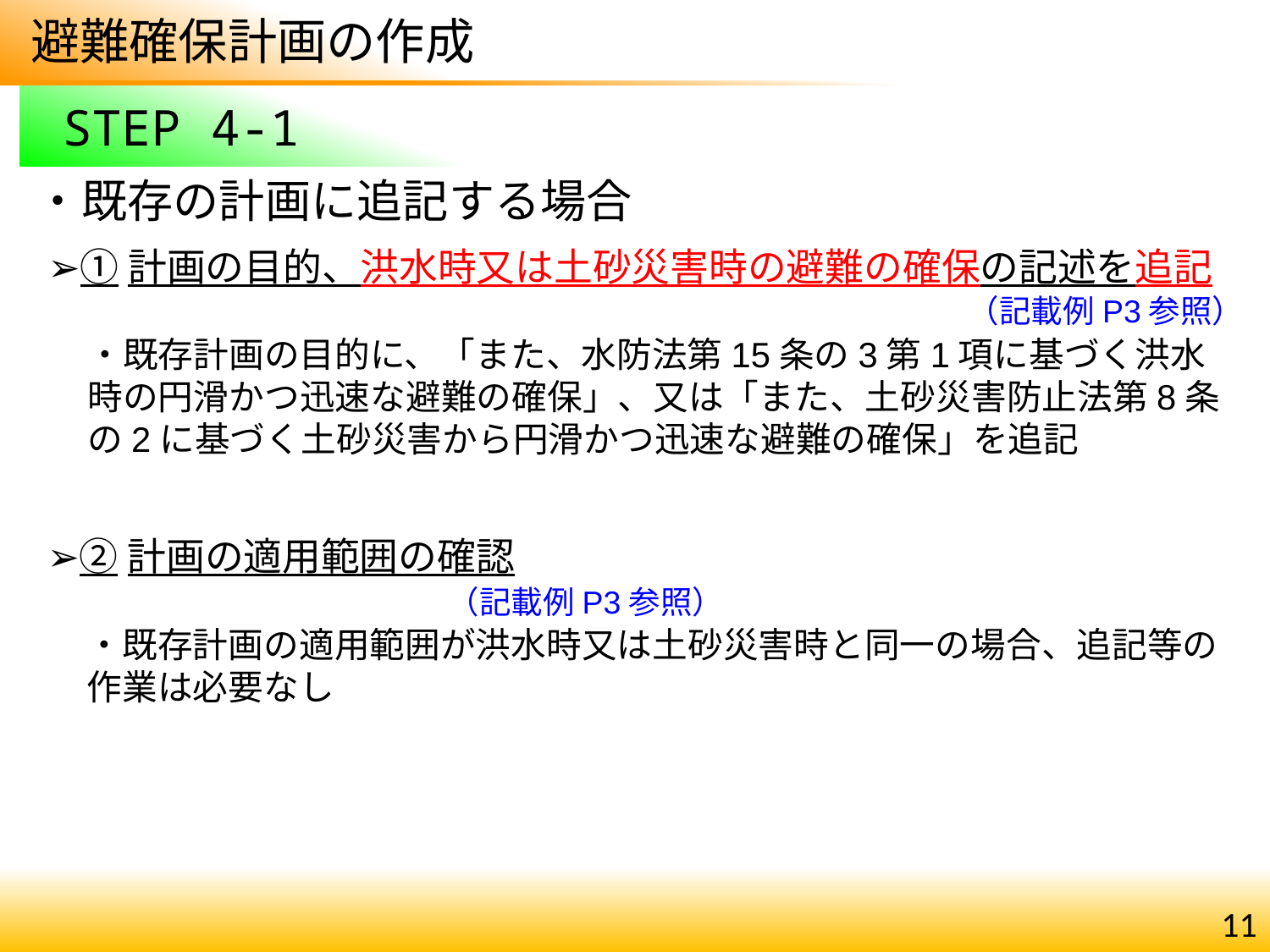

避難確保計画の作成
 STEP 4-1
・既存の計画に追記する場合
➢①計画の目的、洪水時又は土砂災害時の避難の確保の記述を追記
（記載例P3参照）
・既存計画の目的に、「また、水防法第15条の3第1項に基づく洪水時の円滑かつ迅速な避難の確保」、又は「また、土砂災害防止法第8条の2に基づく土砂災害から円滑かつ迅速な避難の確保」を追記
➢②計画の適用範囲の確認
（記載例P3参照）
・既存計画の適用範囲が洪水時又は土砂災害時と同一の場合、追記等の作業は必要なし

11